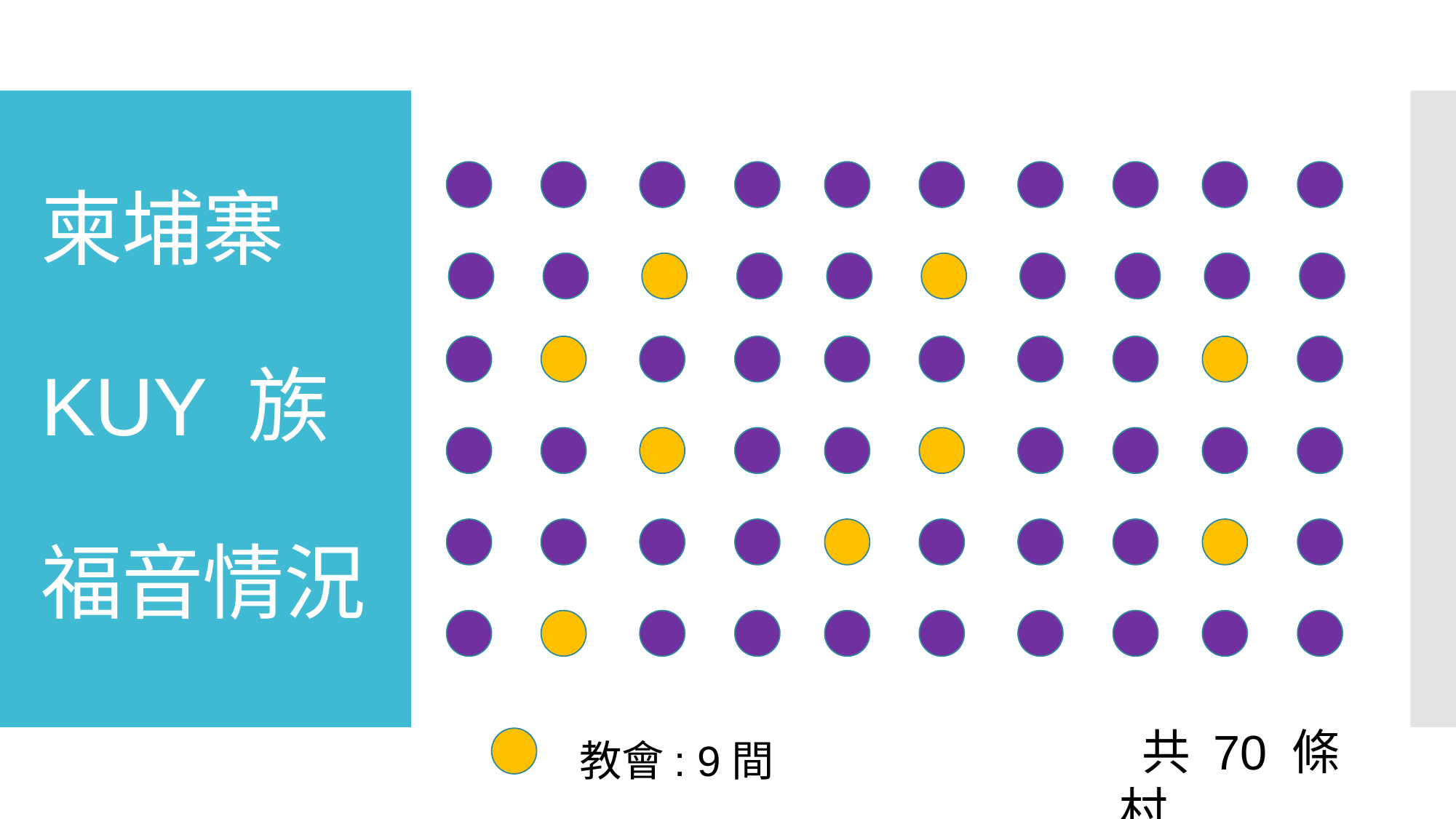

# 柬埔寨 KUY 族 福音情況

 共 70 條村
 教會: 9間